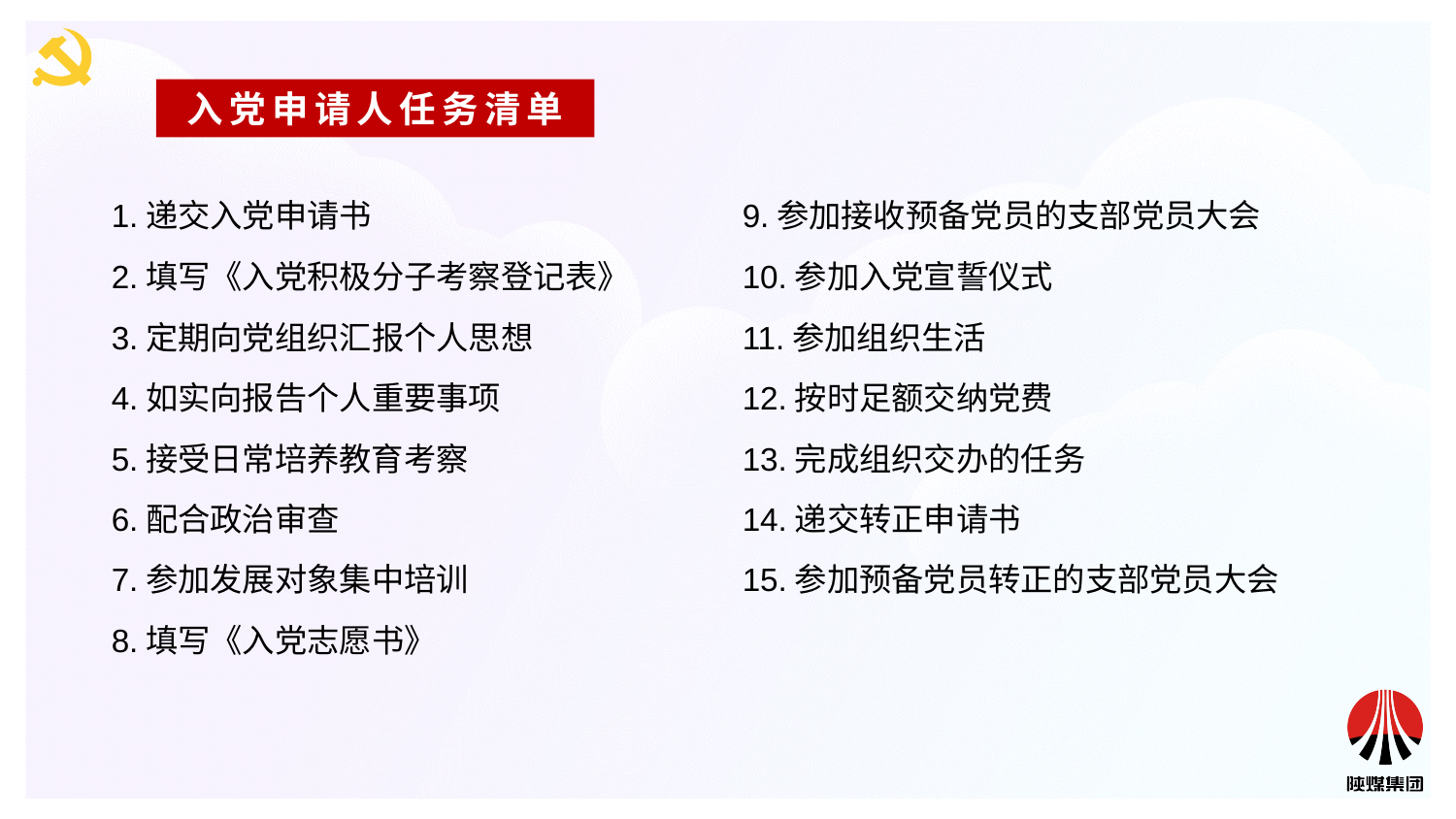

入党申请人任务清单
1.递交入党申请书
2.填写《入党积极分子考察登记表》
3.定期向党组织汇报个人思想
4.如实向报告个人重要事项
5.接受日常培养教育考察
6.配合政治审查
7.参加发展对象集中培训
8.填写《入党志愿书》

9.参加接收预备党员的支部党员大会
10.参加入党宣誓仪式
11.参加组织生活
12.按时足额交纳党费
13.完成组织交办的任务
14.递交转正申请书
15.参加预备党员转正的支部党员大会